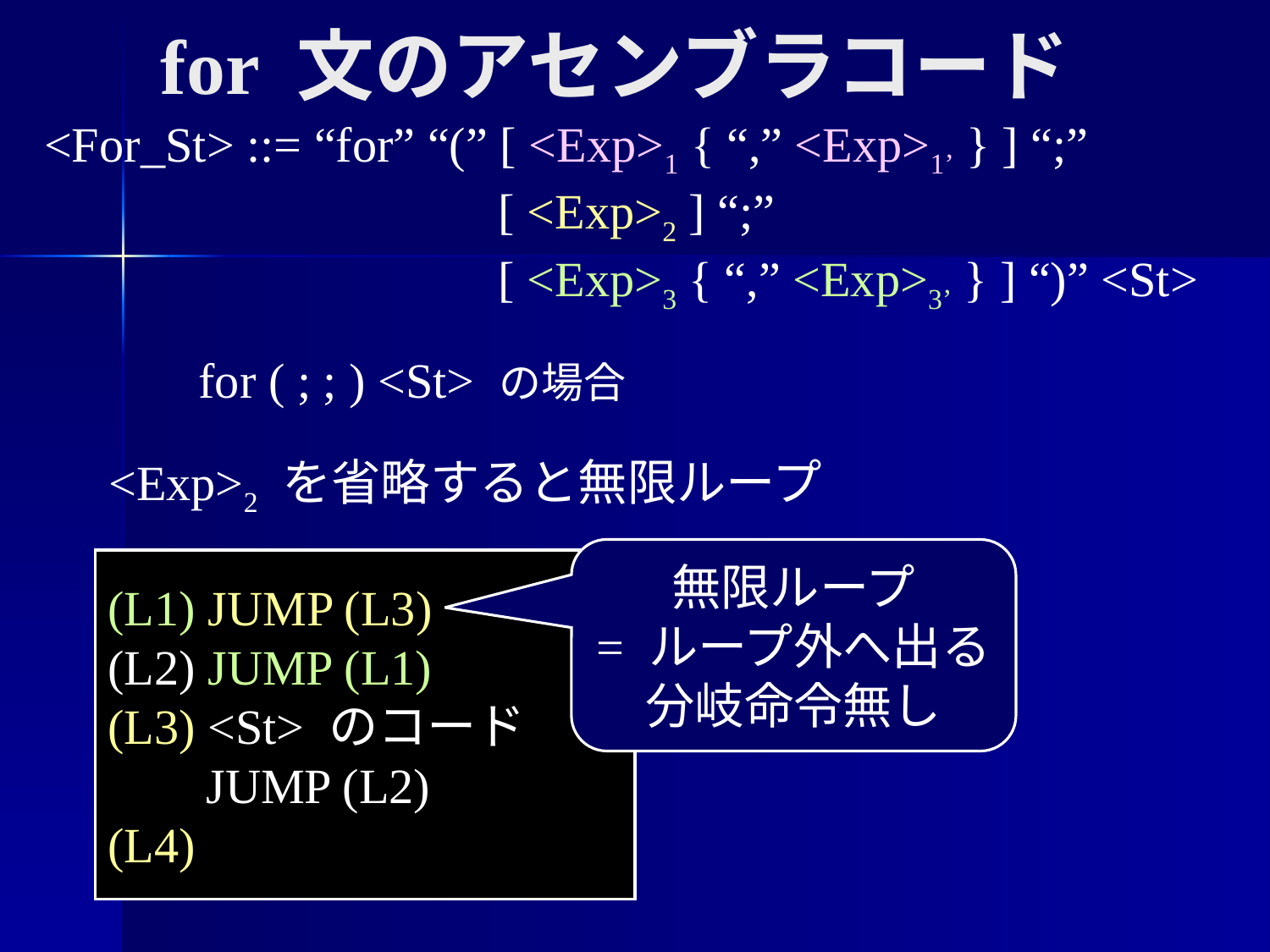

for 文のアセンブラコード
<For_St> ::= “for” “(” [ <Exp>1 { “,” <Exp>1’ } ] “;”
                                     [ <Exp>2 ] “;”
                                     [ <Exp>3 { “,” <Exp>3’ } ] “)” <St>
for ( ; ; ) <St> の場合
<Exp>2 を省略すると無限ループ
無限ループ
= ループ外へ出る
分岐命令無し
(L1) JUMP (L3)
(L2) JUMP (L1)
(L3) <St> のコード
        JUMP (L2)
(L4)